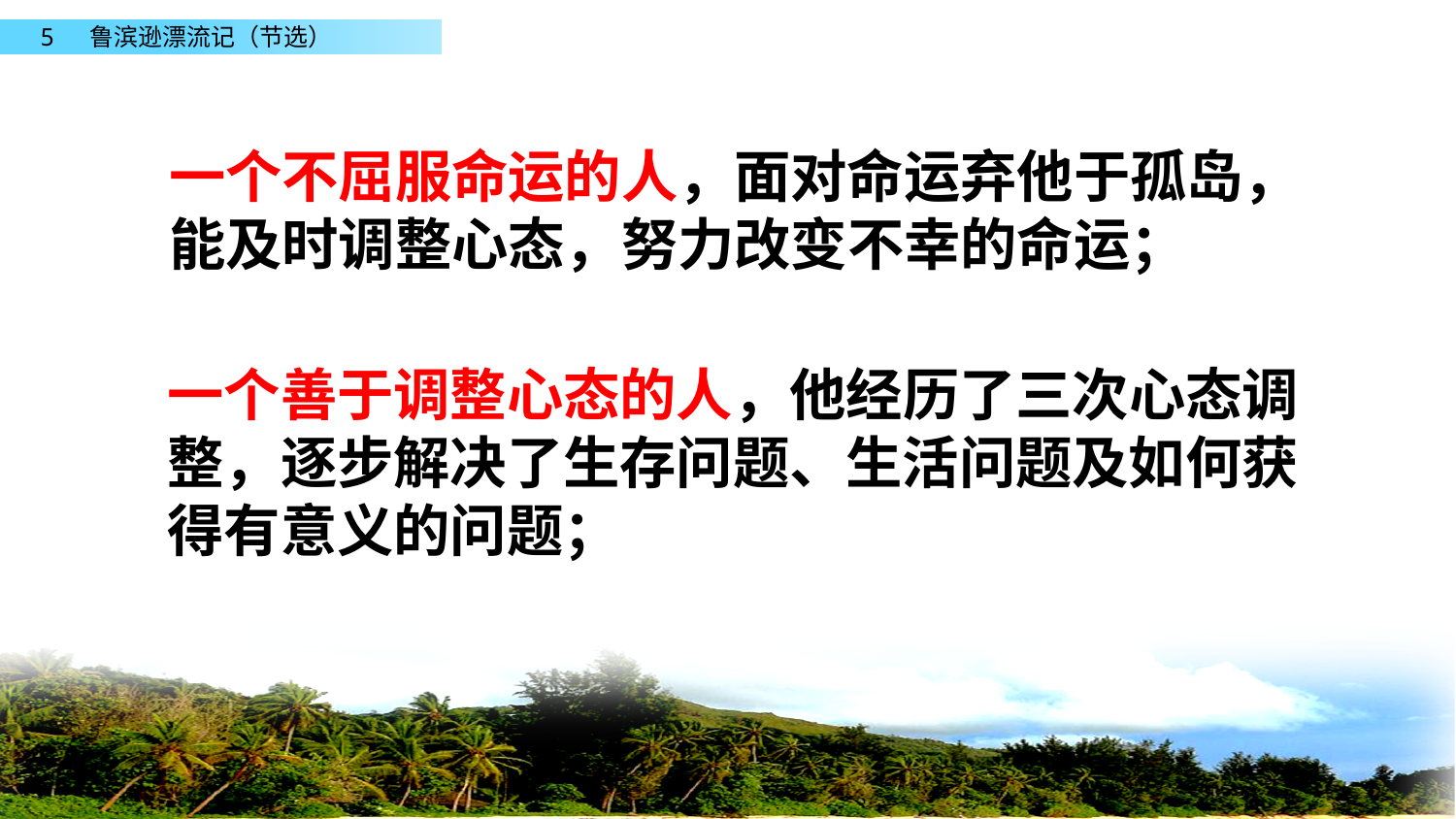

一个不屈服命运的人，面对命运弃他于孤岛，能及时调整心态，努力改变不幸的命运；
一个善于调整心态的人，他经历了三次心态调整，逐步解决了生存问题、生活问题及如何获得有意义的问题；